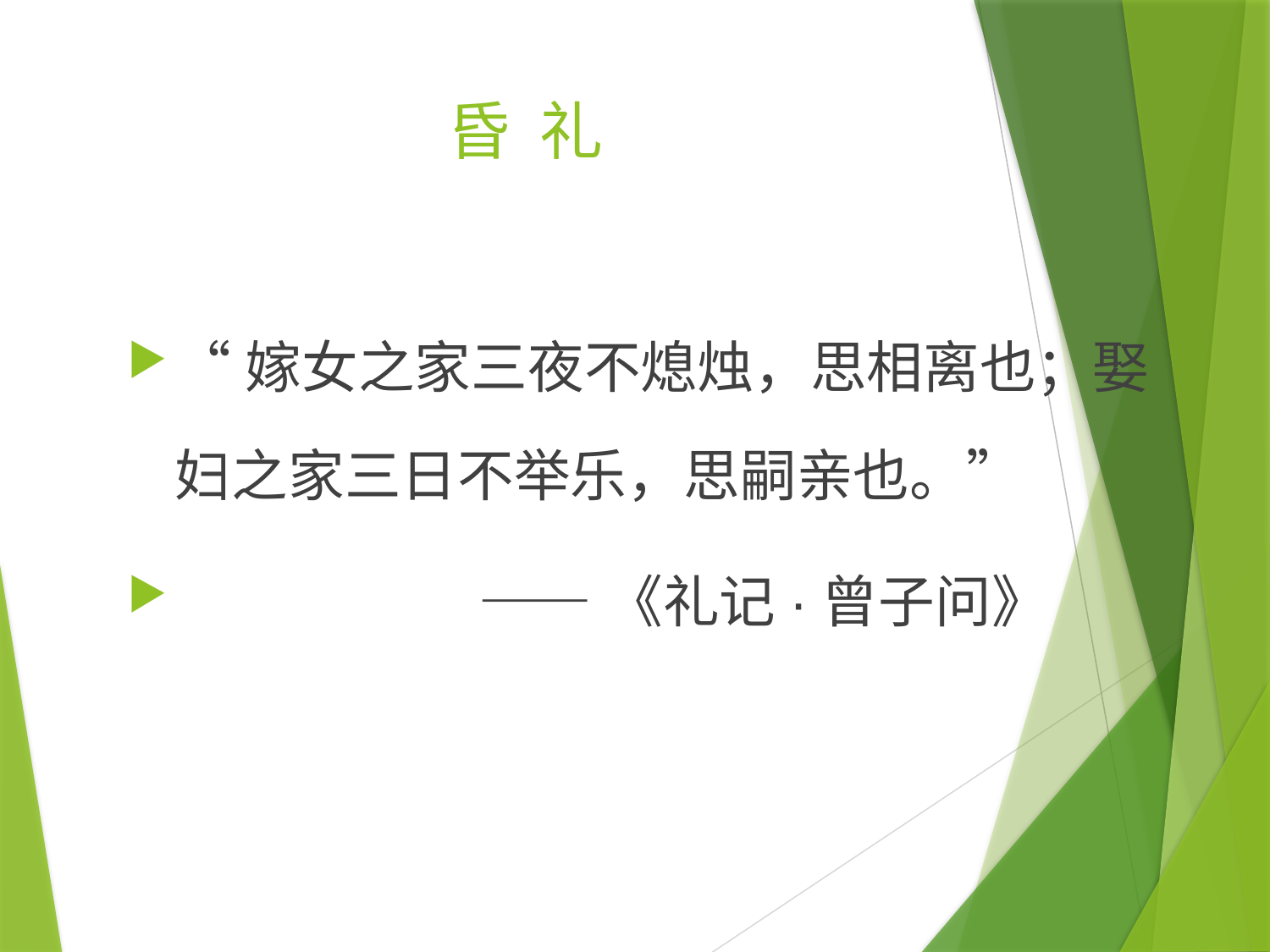

# 昏  礼
“嫁女之家三夜不熄烛，思相离也；娶妇之家三日不举乐，思嗣亲也。”
                        ——《礼记·曾子问》